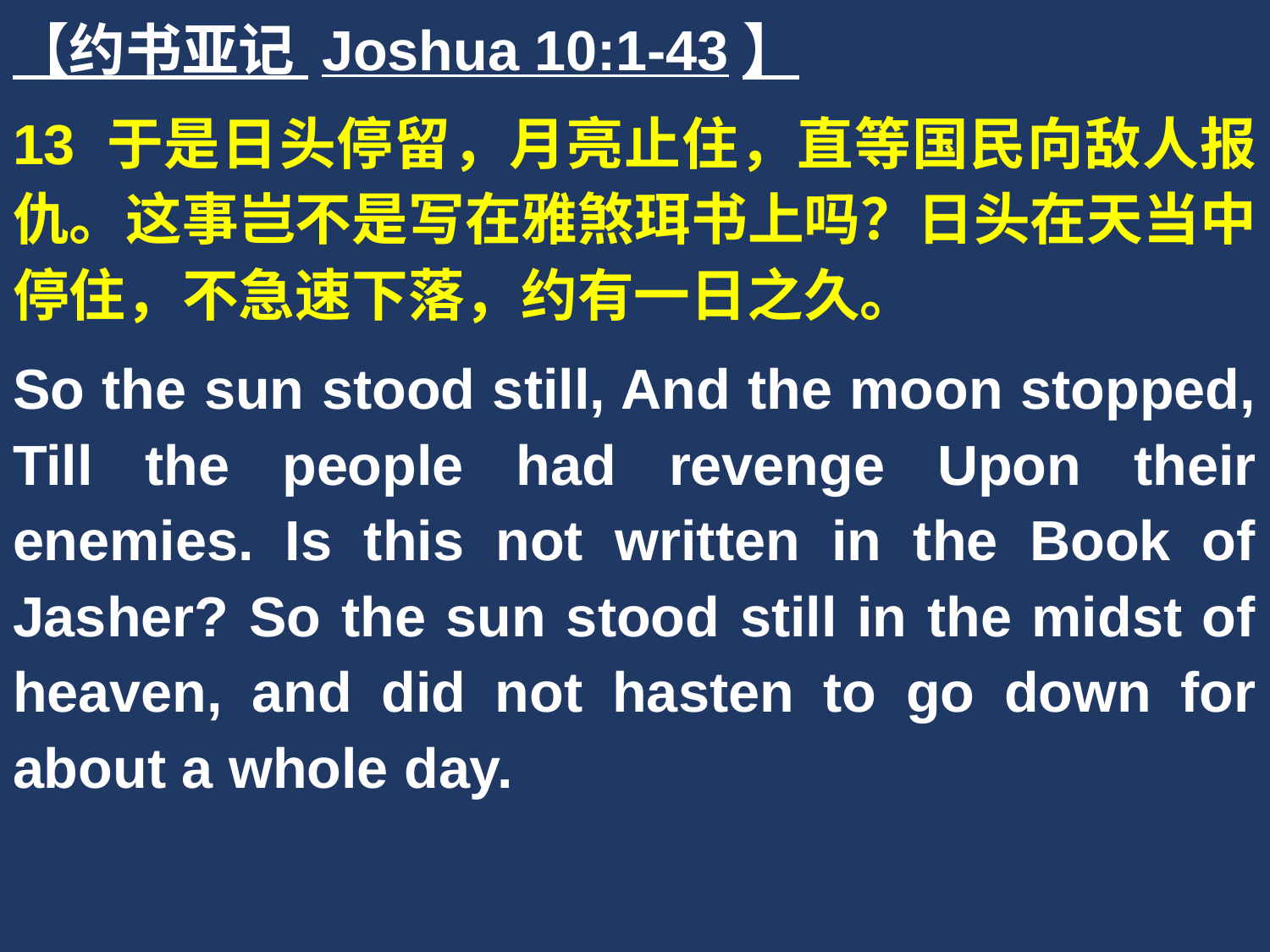

【约书亚记 Joshua 10:1-43】
13 于是日头停留，月亮止住，直等国民向敌人报仇。这事岂不是写在雅煞珥书上吗？日头在天当中停住，不急速下落，约有一日之久。
So the sun stood still, And the moon stopped, Till the people had revenge Upon their enemies. Is this not written in the Book of Jasher? So the sun stood still in the midst of heaven, and did not hasten to go down for about a whole day.